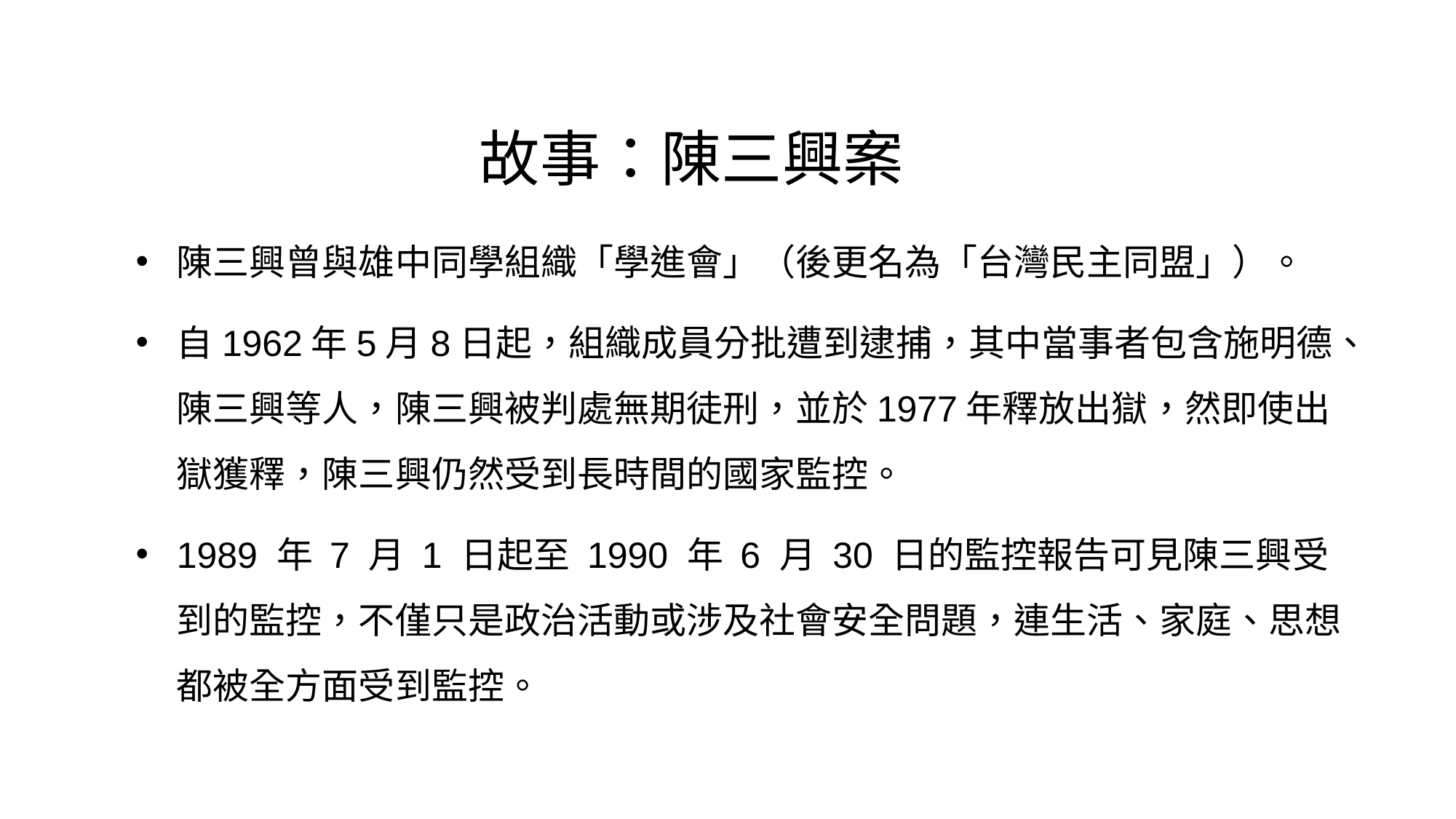

# 故事：陳三興案
陳三興曾與雄中同學組織「學進會」（後更名為「台灣民主同盟」）。
自1962年5月8日起，組織成員分批遭到逮捕，其中當事者包含施明德、陳三興等人，陳三興被判處無期徒刑，並於1977年釋放出獄，然即使出獄獲釋，陳三興仍然受到長時間的國家監控。
1989 年 7 月 1 日起至 1990 年 6 月 30 日的監控報告可見陳三興受到的監控，不僅只是政治活動或涉及社會安全問題，連生活、家庭、思想都被全方面受到監控。